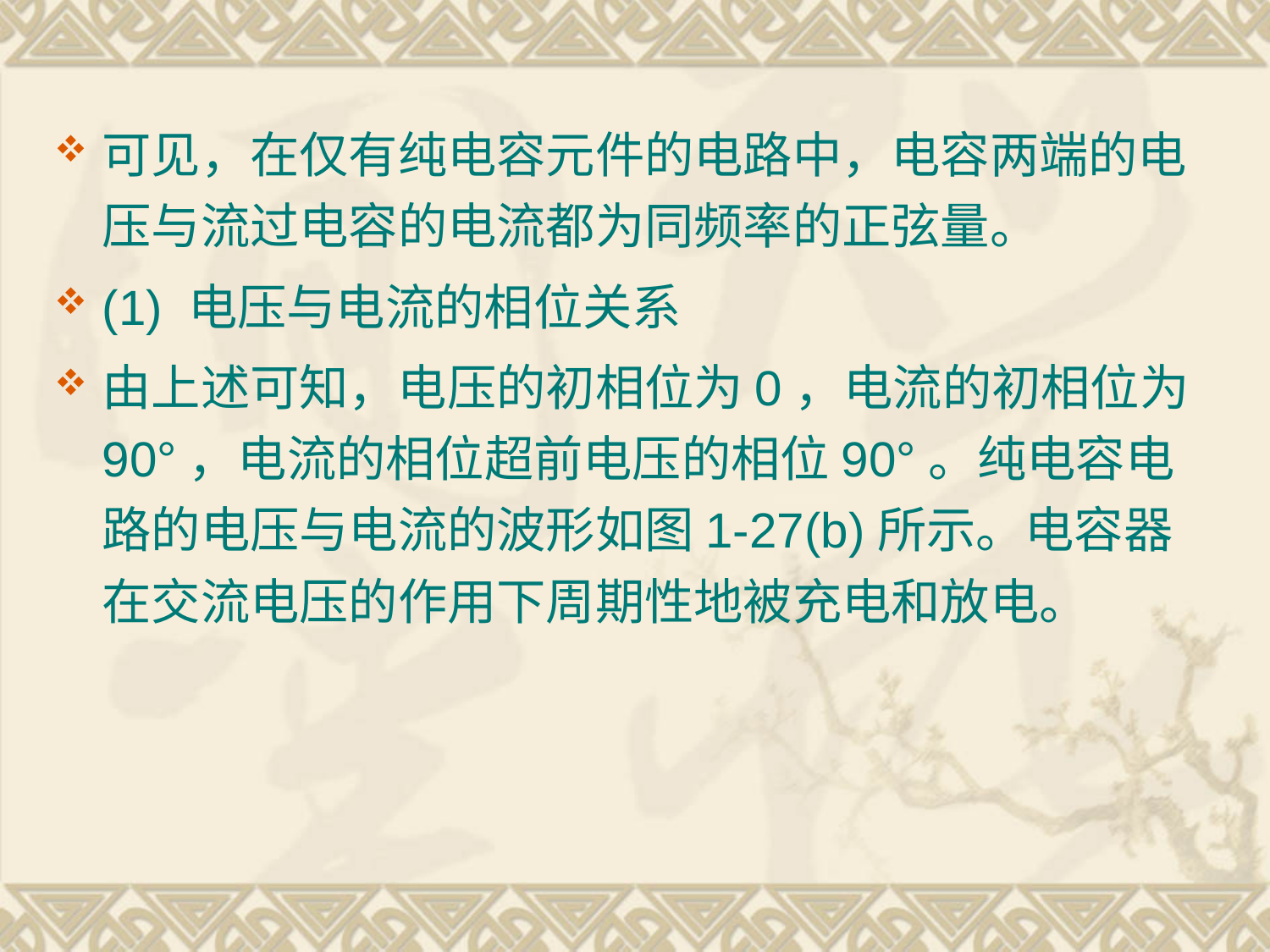

可见，在仅有纯电容元件的电路中，电容两端的电压与流过电容的电流都为同频率的正弦量。
(1) 电压与电流的相位关系
由上述可知，电压的初相位为0，电流的初相位为90°，电流的相位超前电压的相位90°。纯电容电路的电压与电流的波形如图1-27(b)所示。电容器在交流电压的作用下周期性地被充电和放电。